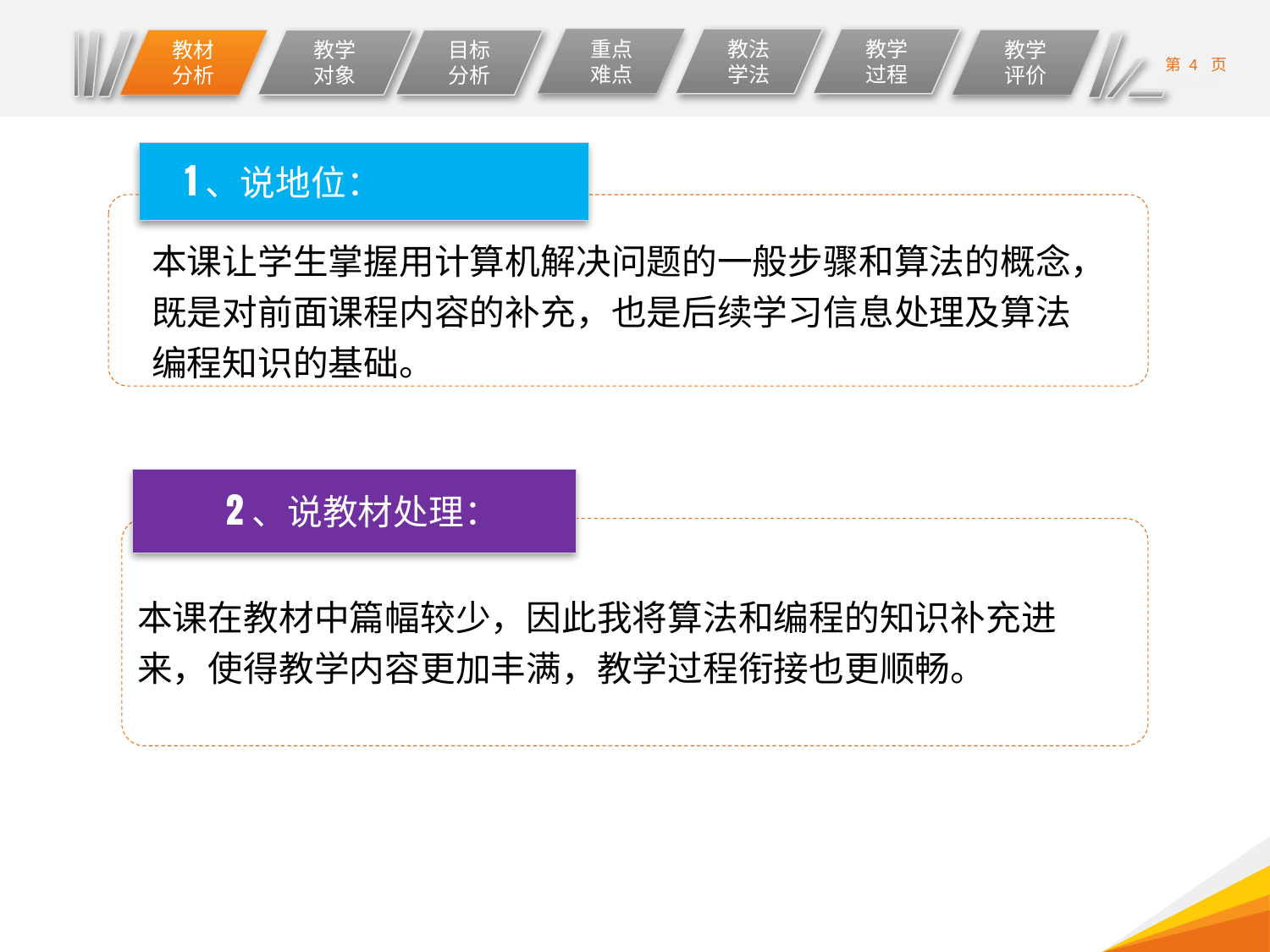

1、说地位：

本课让学生掌握用计算机解决问题的一般步骤和算法的概念，既是对前面课程内容的补充，也是后续学习信息处理及算法编程知识的基础。
  2、说教材处理：

本课在教材中篇幅较少，因此我将算法和编程的知识补充进来，使得教学内容更加丰满，教学过程衔接也更顺畅。